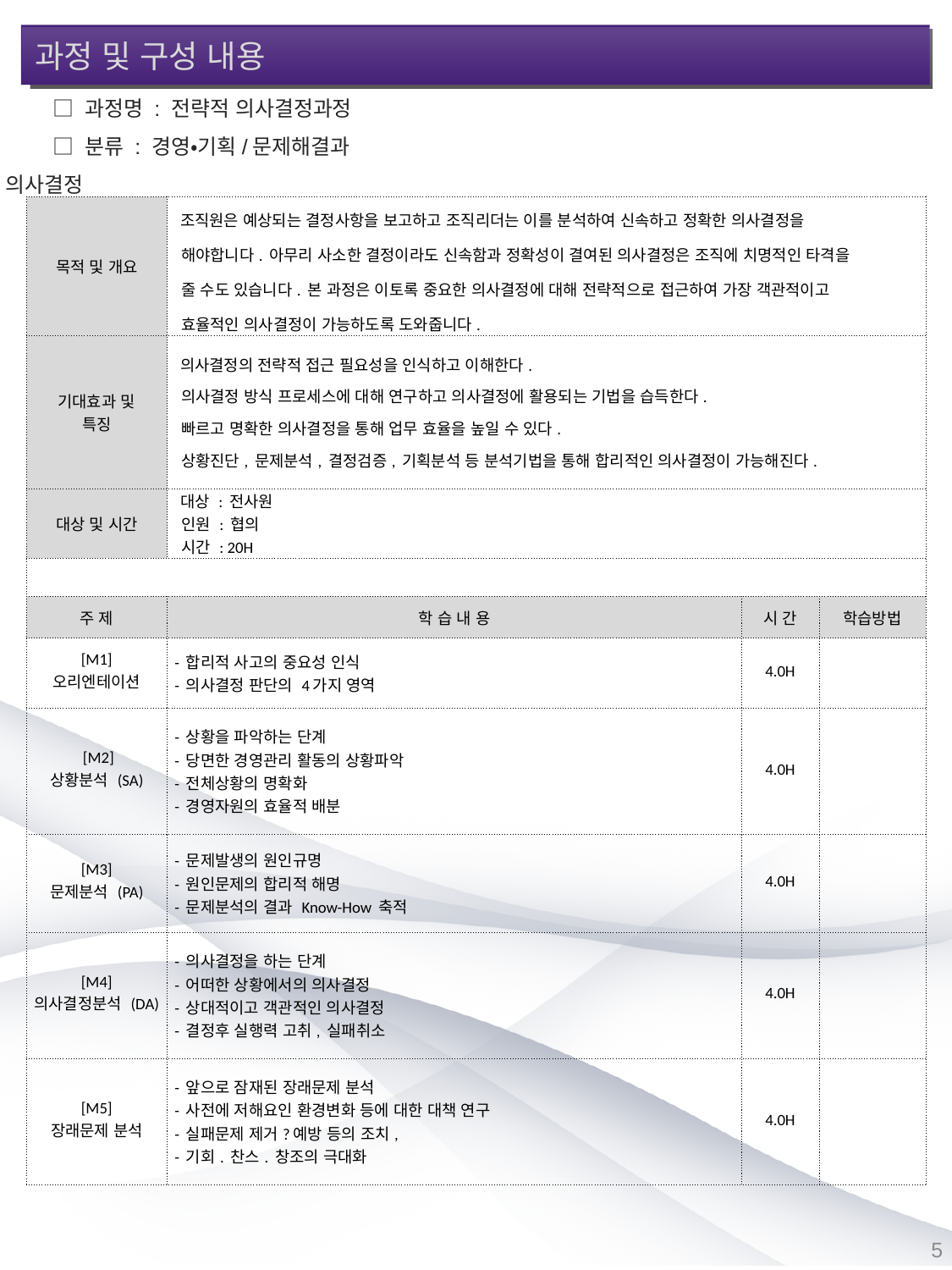

과정 및 구성 내용
□ 과정명 : 전략적 의사결정과정
□ 분류 : 경영•기획/문제해결과 의사결정
| 목적 및 개요 | 조직원은 예상되는 결정사항을 보고하고 조직리더는 이를 분석하여 신속하고 정확한 의사결정을 해야합니다. 아무리 사소한 결정이라도 신속함과 정확성이 결여된 의사결정은 조직에 치명적인 타격을 줄 수도 있습니다. 본 과정은 이토록 중요한 의사결정에 대해 전략적으로 접근하여 가장 객관적이고 효율적인 의사결정이 가능하도록 도와줍니다. |  |  |
| --- | --- | --- | --- |
| 기대효과 및 특징 | 의사결정의 전략적 접근 필요성을 인식하고 이해한다. 의사결정 방식 프로세스에 대해 연구하고 의사결정에 활용되는 기법을 습득한다. 빠르고 명확한 의사결정을 통해 업무 효율을 높일 수 있다. 상황진단, 문제분석, 결정검증, 기획분석 등 분석기법을 통해 합리적인 의사결정이 가능해진다. |  |  |
| 대상 및 시간 | 대상 : 전사원 인원 : 협의 시간 : 20H |  |  |
|  |  |  |  |
| 주 제 | 학 습 내 용 | 시 간 | 학습방법 |
| [M1] 오리엔테이션 | - 합리적 사고의 중요성 인식 - 의사결정 판단의 4가지 영역 | 4.0H |  |
| [M2] 상황분석 (SA) | - 상황을 파악하는 단계 - 당면한 경영관리 활동의 상황파악 - 전체상황의 명확화 - 경영자원의 효율적 배분 | 4.0H |  |
| [M3] 문제분석 (PA) | - 문제발생의 원인규명 - 원인문제의 합리적 해명 - 문제분석의 결과 Know-How 축적 | 4.0H |  |
| [M4] 의사결정분석 (DA) | - 의사결정을 하는 단계 - 어떠한 상황에서의 의사결정 - 상대적이고 객관적인 의사결정 - 결정후 실행력 고취, 실패취소 | 4.0H |  |
| [M5] 장래문제 분석 | - 앞으로 잠재된 장래문제 분석 - 사전에 저해요인 환경변화 등에 대한 대책 연구 - 실패문제 제거?예방 등의 조치, - 기회. 찬스. 창조의 극대화 | 4.0H |  |
5